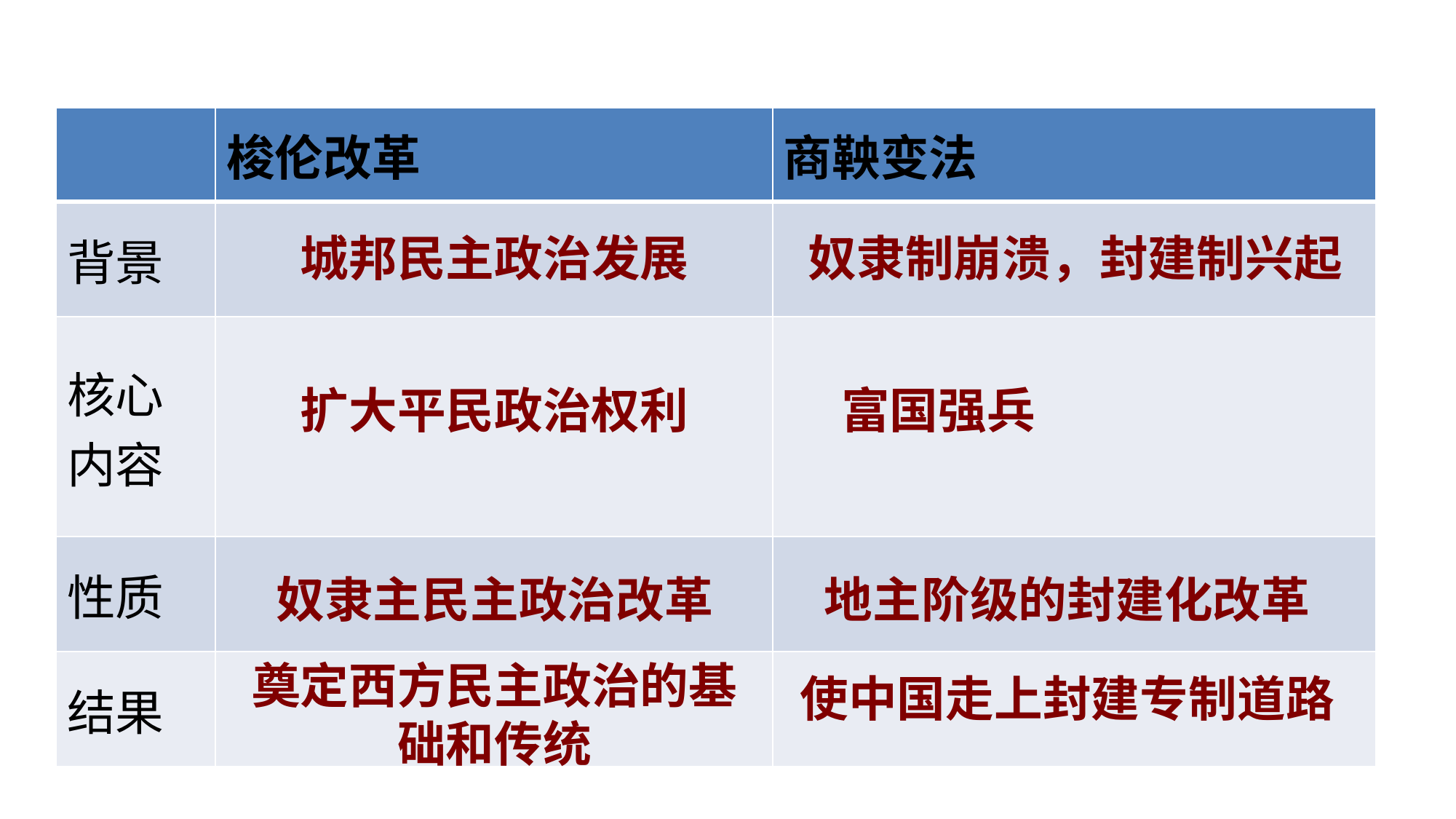

|  | 梭伦改革 | 商鞅变法 |
| --- | --- | --- |
| 背景 |  |  |
| 核心内容 |  |  |
| 性质 |  |  |
| 结果 |  |  |
城邦民主政治发展
奴隶制崩溃，封建制兴起
扩大平民政治权利
富国强兵
奴隶主民主政治改革
地主阶级的封建化改革
奠定西方民主政治的基础和传统
使中国走上封建专制道路